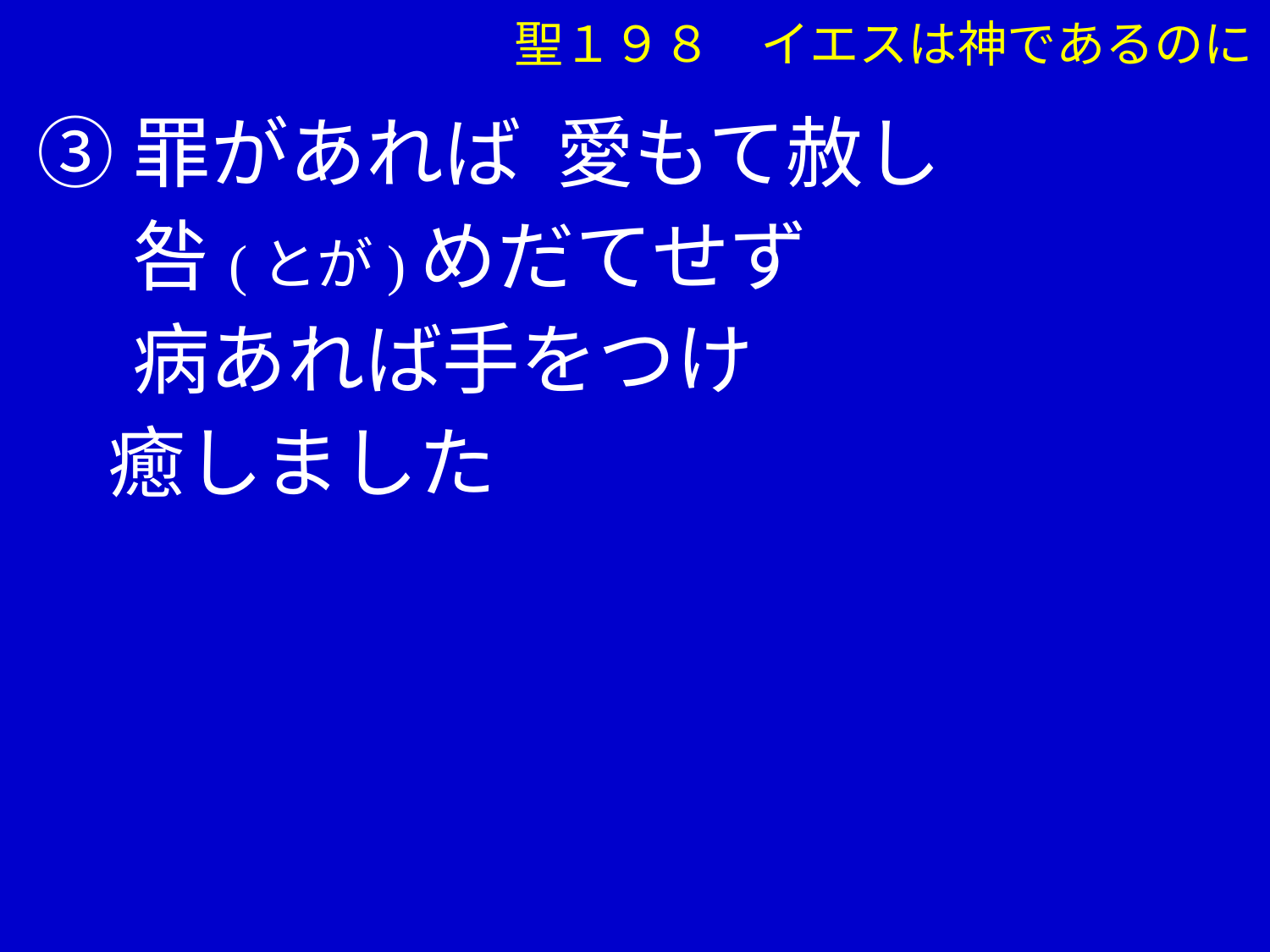

聖１９８　イエスは神であるのに
③罪があれば  愛もて赦し
　 咎(とが)めだてせず
　 病あれば手をつけ
   癒しました